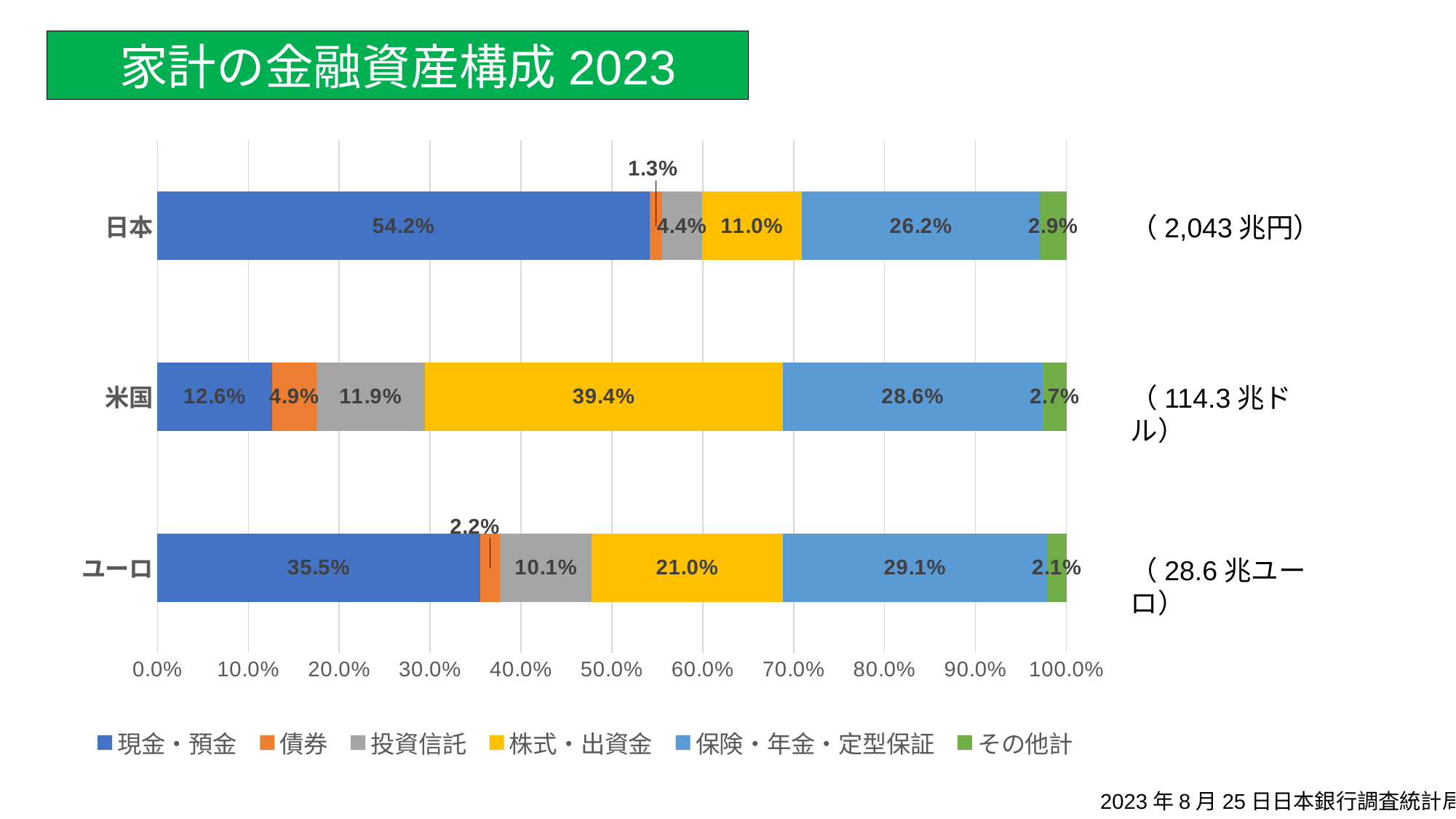

家計の金融資産構成2023

### Chart

| Category | 現金・預金 | 債券 | 投資信託 | 株式・出資金 | 保険・年金・定型保証 | その他計 |
|---|---|---|---|---|---|---|
| ユーロ | 0.355 | 0.022 | 0.101 | 0.21 | 0.291 | 0.021 |
| 米国 | 0.126 | 0.049 | 0.119 | 0.394 | 0.286 | 0.027 |
| 日本 | 0.542 | 0.013 | 0.044 | 0.11 | 0.262 | 0.029 |
（2,043兆円）
（114.3兆ドル）
（28.6兆ユーロ）
2023年8月25日日本銀行調査統計局